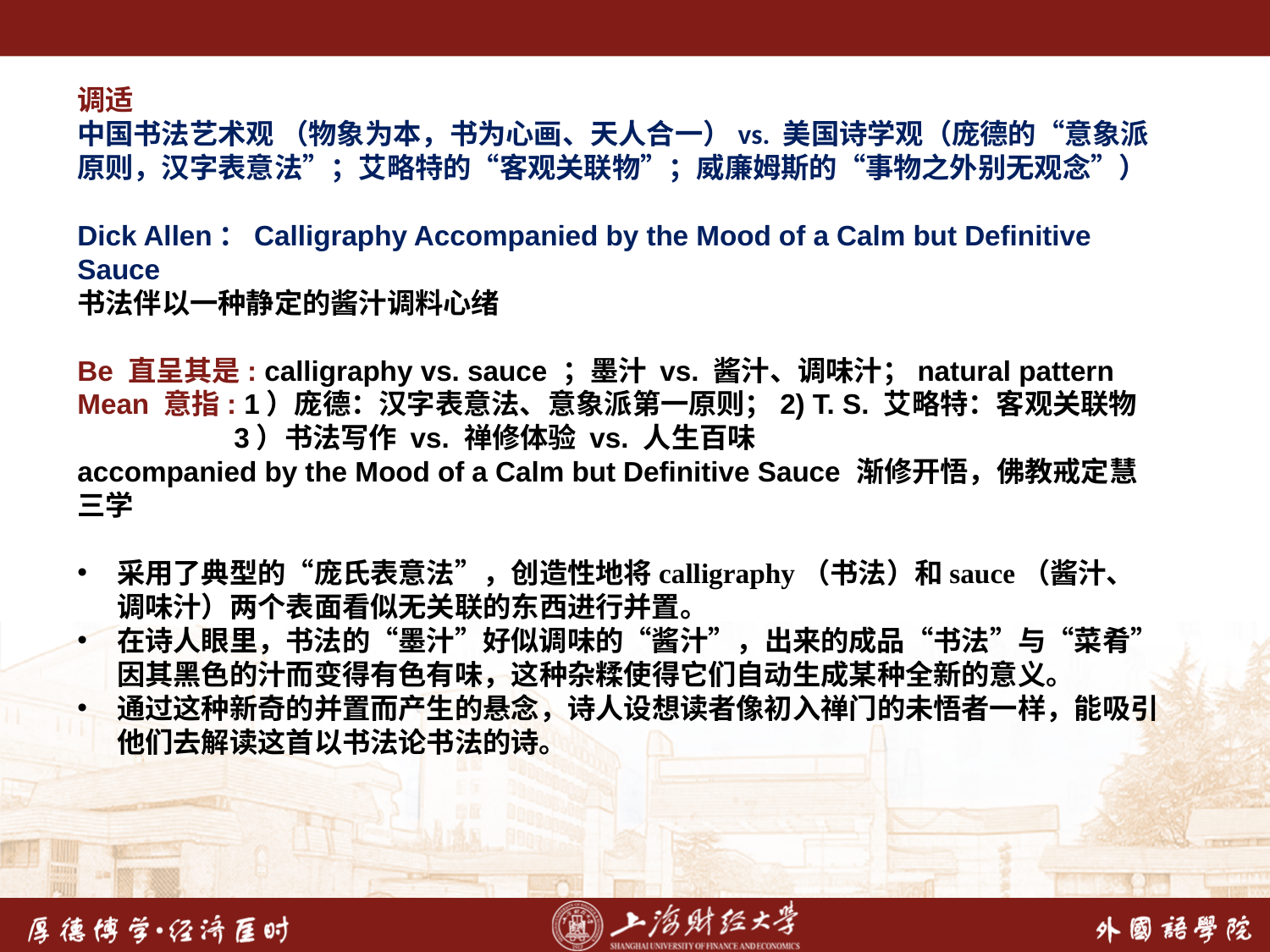

调适
中国书法艺术观 （物象为本，书为心画、天人合一）vs. 美国诗学观（庞德的“意象派原则，汉字表意法”；艾略特的“客观关联物”；威廉姆斯的“事物之外别无观念”）

Dick Allen：Calligraphy Accompanied by the Mood of a Calm but Definitive Sauce
书法伴以一种静定的酱汁调料心绪

Be 直呈其是: calligraphy vs. sauce ；墨汁 vs. 酱汁、调味汁；natural pattern
Mean 意指: 1）庞德：汉字表意法、意象派第一原则；2) T. S. 艾略特：客观关联物
                    3）书法写作 vs. 禅修体验 vs. 人生百味
accompanied by the Mood of a Calm but Definitive Sauce 渐修开悟，佛教戒定慧三学

采用了典型的“庞氏表意法”，创造性地将calligraphy（书法）和sauce（酱汁、调味汁）两个表面看似无关联的东西进行并置。
在诗人眼里，书法的“墨汁”好似调味的“酱汁”，出来的成品“书法”与“菜肴”因其黑色的汁而变得有色有味，这种杂糅使得它们自动生成某种全新的意义。
通过这种新奇的并置而产生的悬念，诗人设想读者像初入禅门的未悟者一样，能吸引他们去解读这首以书法论书法的诗。